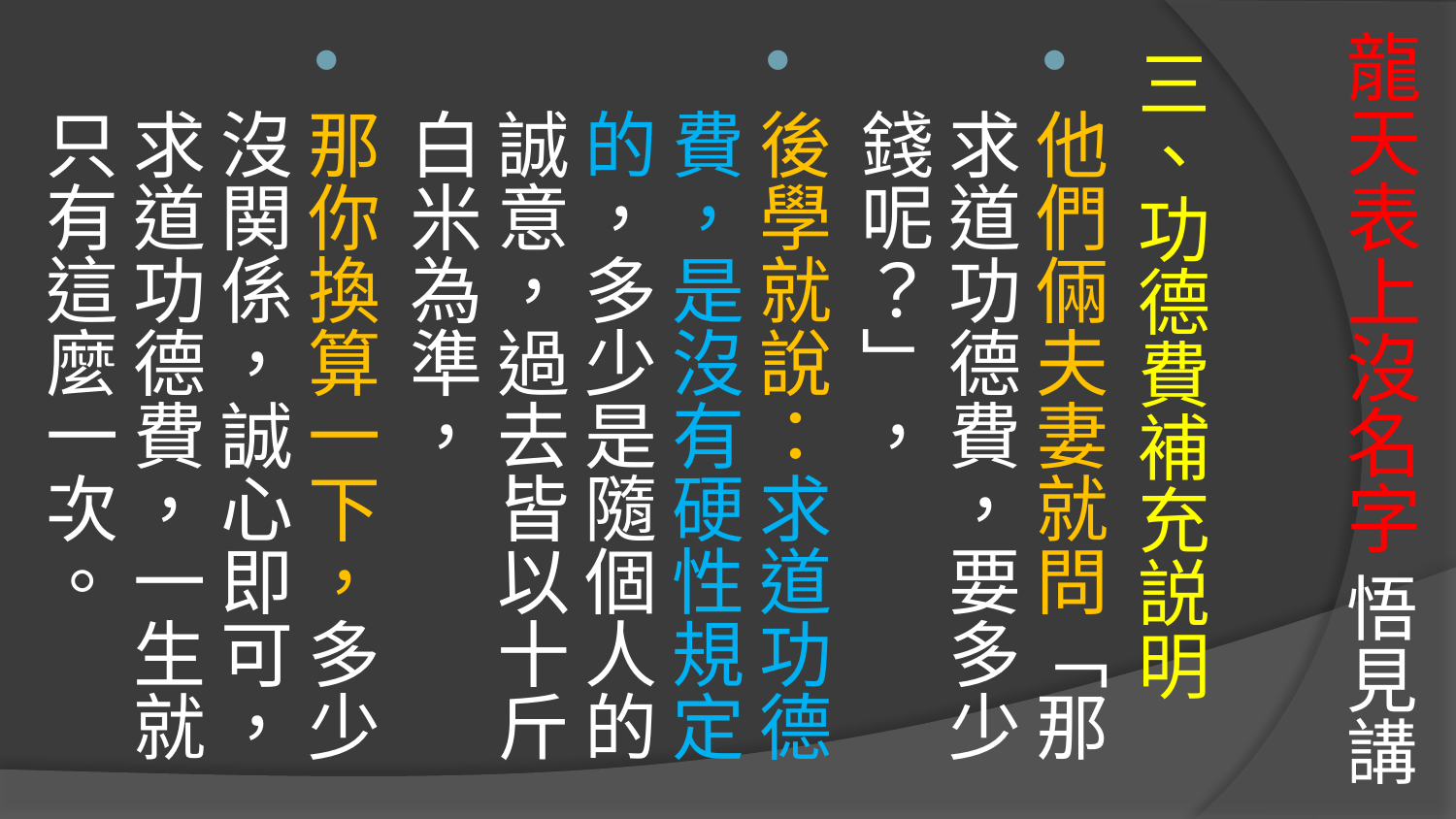

# 龍天表上沒名字 悟見講
三、功德費補充説明
他們倆夫妻就問「那求道功德費，要多少錢呢？」，
後學就說：求道功德費，是沒有硬性規定的，多少是隨個人的誠意，過去皆以十斤白米為準，
那你換算一下，多少沒関係，誠心即可，求道功德費，一生就只有這麼一次。